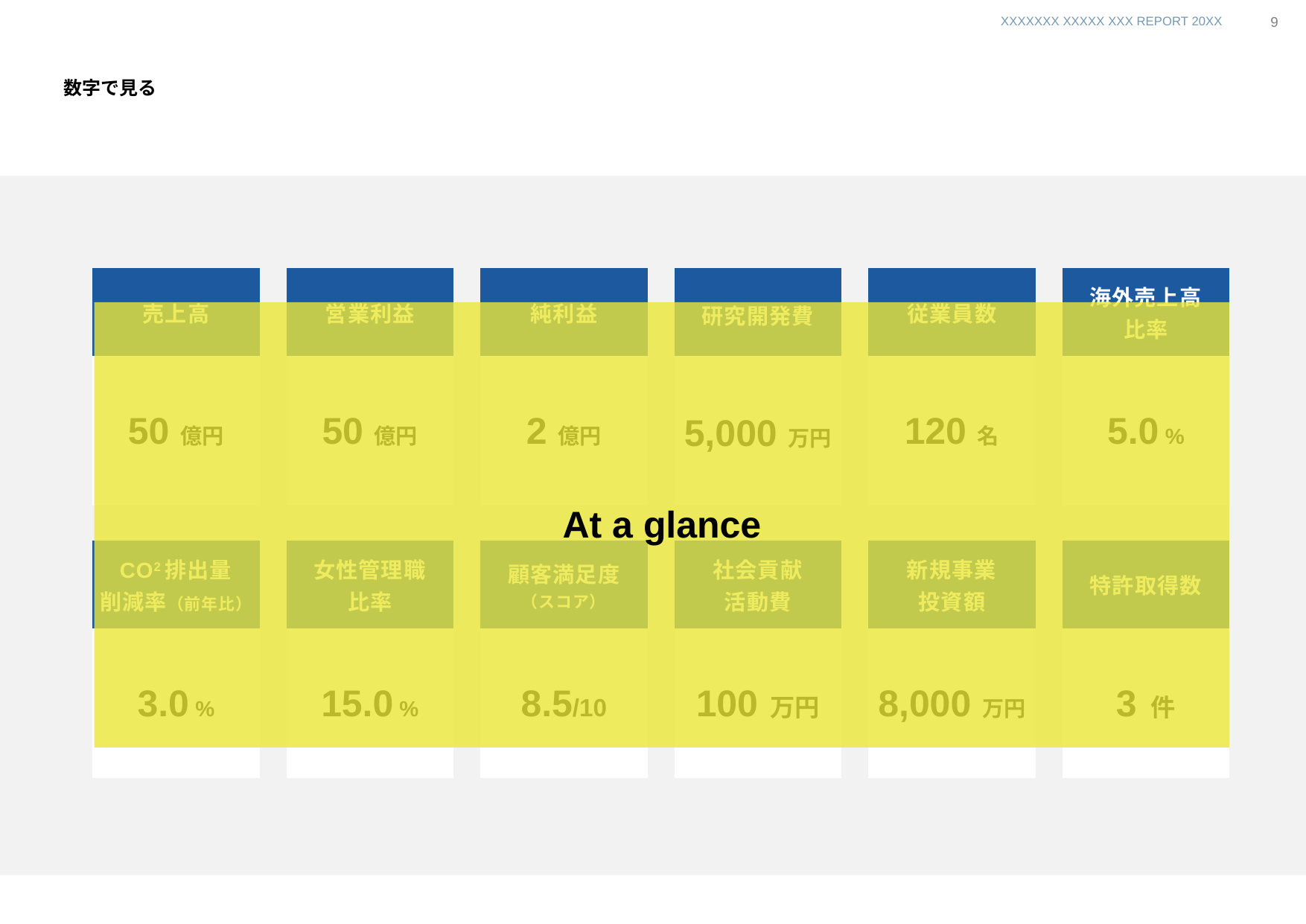

HP
9
# 数字で見る

| 売上高 |
| --- |
| 50 億円 |
| 営業利益 |
| --- |
| 50 億円 |
| 純利益 |
| --- |
| 2 億円 |
| 研究開発費 |
| --- |
| 5,000 万円 |
| 従業員数 |
| --- |
| 120 名 |
| 海外売上高 比率 |
| --- |
| 5.0 % |
At a glance
| CO2排出量 削減率（前年比） |
| --- |
| 3.0 % |
| 女性管理職 比率 |
| --- |
| 15.0 % |
| 顧客満足度 （スコア） |
| --- |
| 8.5/10 |
| 社会貢献 活動費 |
| --- |
| 100 万円 |
| 新規事業 投資額 |
| --- |
| 8,000 万円 |
| 特許取得数 |
| --- |
| 3 件 |